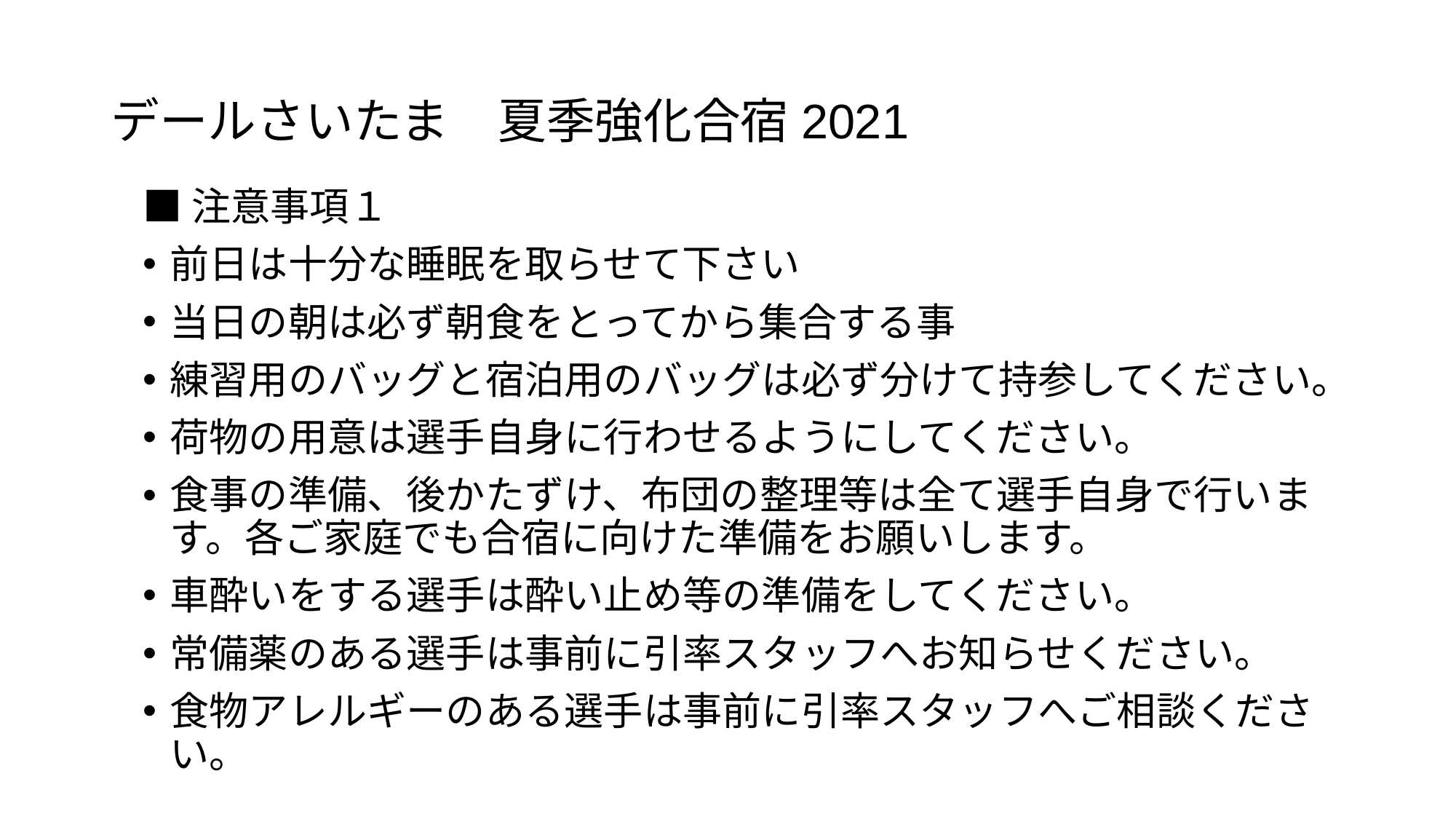

# デールさいたま　夏季強化合宿2021
■注意事項１
前日は十分な睡眠を取らせて下さい
当日の朝は必ず朝食をとってから集合する事
練習用のバッグと宿泊用のバッグは必ず分けて持参してください。
荷物の用意は選手自身に行わせるようにしてください。
食事の準備、後かたずけ、布団の整理等は全て選手自身で行います。各ご家庭でも合宿に向けた準備をお願いします。
車酔いをする選手は酔い止め等の準備をしてください。
常備薬のある選手は事前に引率スタッフへお知らせください。
食物アレルギーのある選手は事前に引率スタッフへご相談ください。